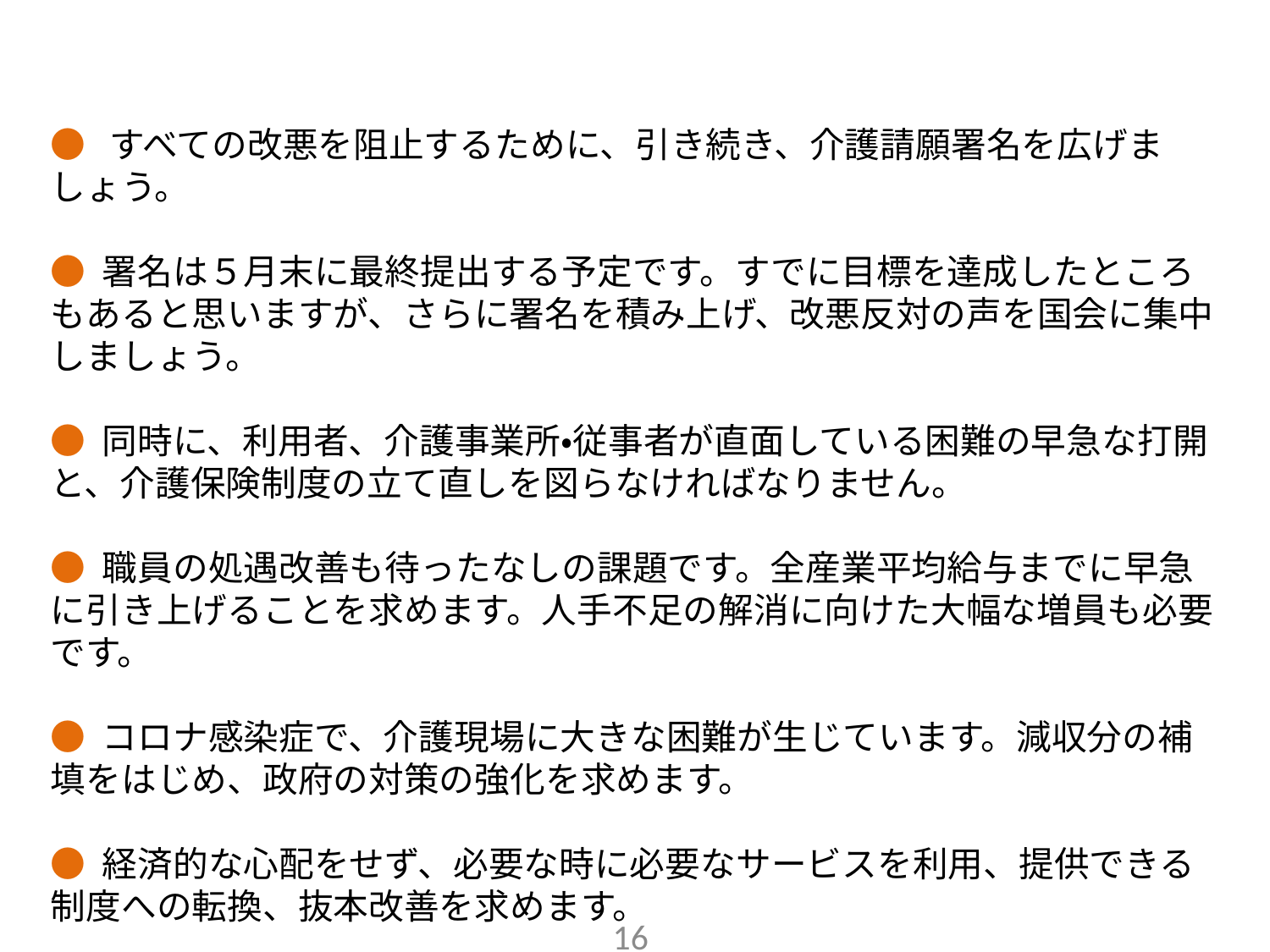

●  すべての改悪を阻止するために、引き続き、介護請願署名を広げましょう。

● 署名は５月末に最終提出する予定です。すでに目標を達成したところもあると思いますが、さらに署名を積み上げ、改悪反対の声を国会に集中しましょう。

● 同時に、利用者、介護事業所・従事者が直面している困難の早急な打開と、介護保険制度の立て直しを図らなければなりません。

● 職員の処遇改善も待ったなしの課題です。全産業平均給与までに早急に引き上げることを求めます。人手不足の解消に向けた大幅な増員も必要です。

● コロナ感染症で、介護現場に大きな困難が生じています。減収分の補填をはじめ、政府の対策の強化を求めます。

● 経済的な心配をせず、必要な時に必要なサービスを利用、提供できる制度への転換、抜本改善を求めます。
16